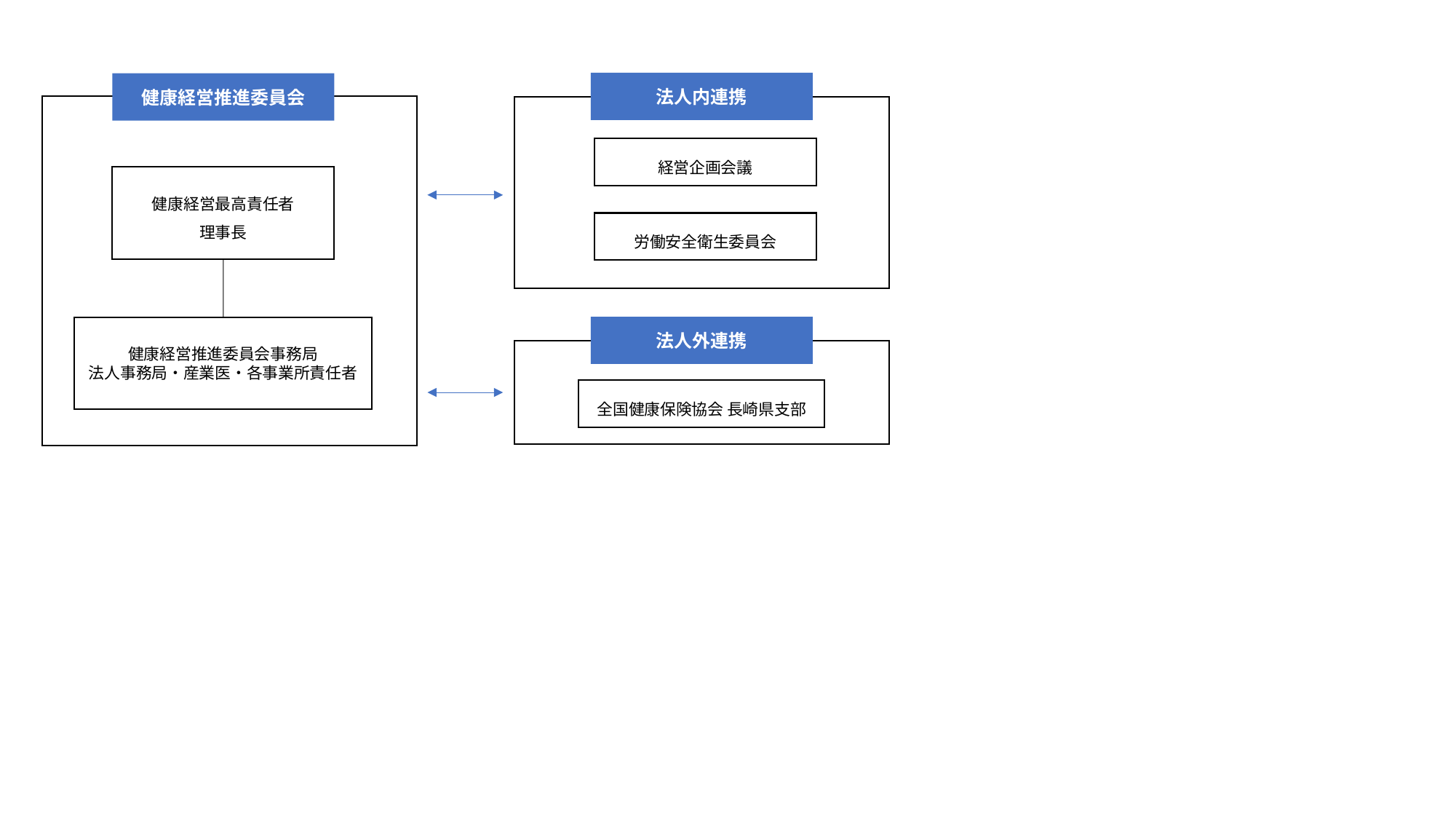

法人内連携
健康経営推進委員会

経営企画会議
健康経営最高責任者
理事長
労働安全衛生委員会
法人外連携
健康経営推進委員会事務局
法人事務局・産業医・各事業所責任者

全国健康保険協会 長崎県支部